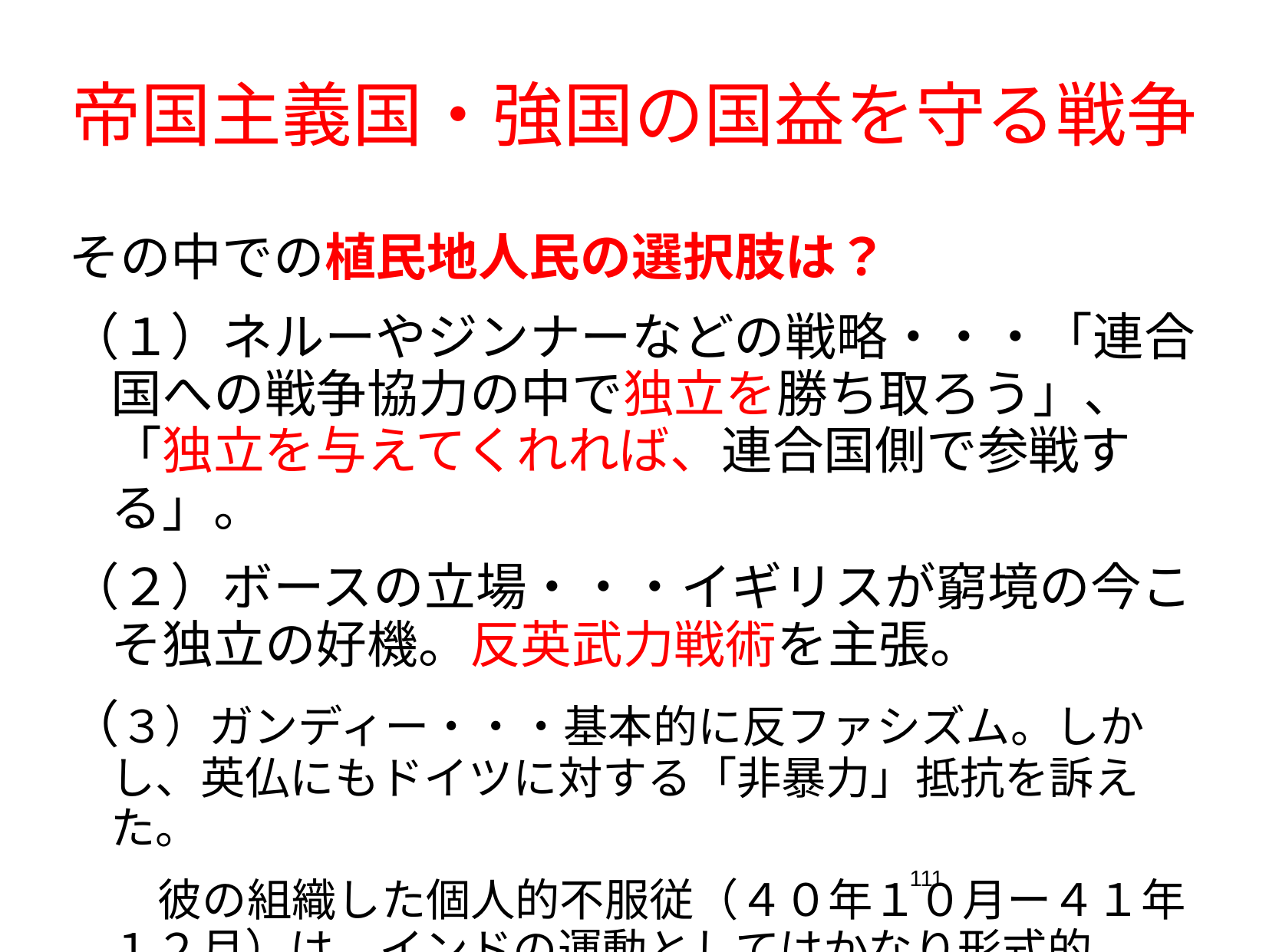

# 帝国主義国・強国の国益を守る戦争
その中での植民地人民の選択肢は？
（１）ネルーやジンナーなどの戦略・・・「連合国への戦争協力の中で独立を勝ち取ろう」、「独立を与えてくれれば、連合国側で参戦する」。
（２）ボースの立場・・・イギリスが窮境の今こそ独立の好機。反英武力戦術を主張。
（３）ガンディー・・・基本的に反ファシズム。しかし、英仏にもドイツに対する「非暴力」抵抗を訴えた。
　　彼の組織した個人的不服従（４０年１０月ー４１年１２月）は、インドの運動としてはかなり形式的。

111